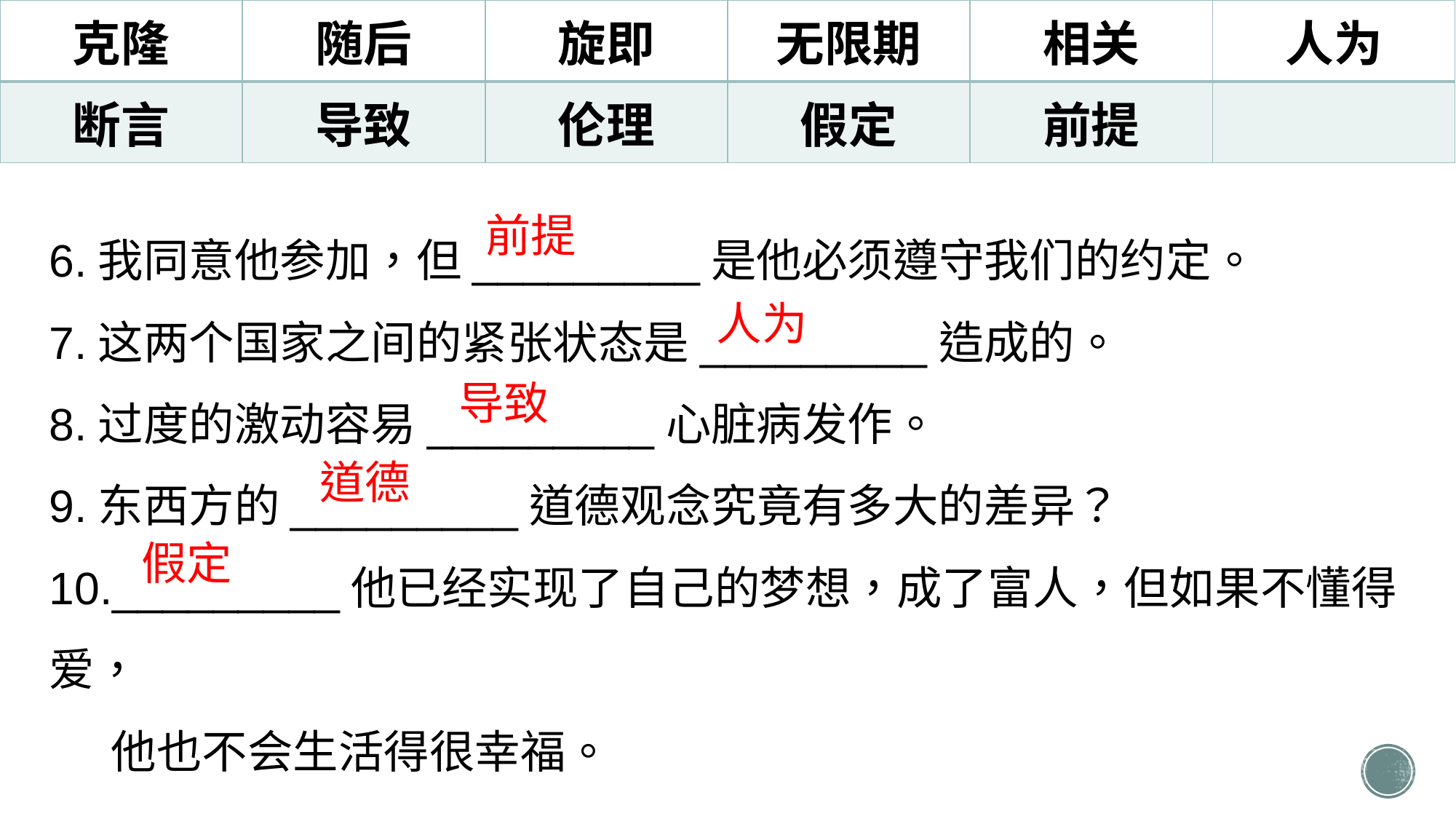

| 克隆 | 随后 | 旋即 | 无限期 | 相关 | 人为 |
| --- | --- | --- | --- | --- | --- |
| 断言 | 导致 | 伦理 | 假定 | 前提 |  |
6.我同意他参加，但_________是他必须遵守我们的约定。
7.这两个国家之间的紧张状态是_________造成的。
8.过度的激动容易_________心脏病发作。
9.东西方的_________道德观念究竟有多大的差异？
10._________他已经实现了自己的梦想，成了富人，但如果不懂得爱，
     他也不会生活得很幸福。
前提
人为
导致
道德
假定